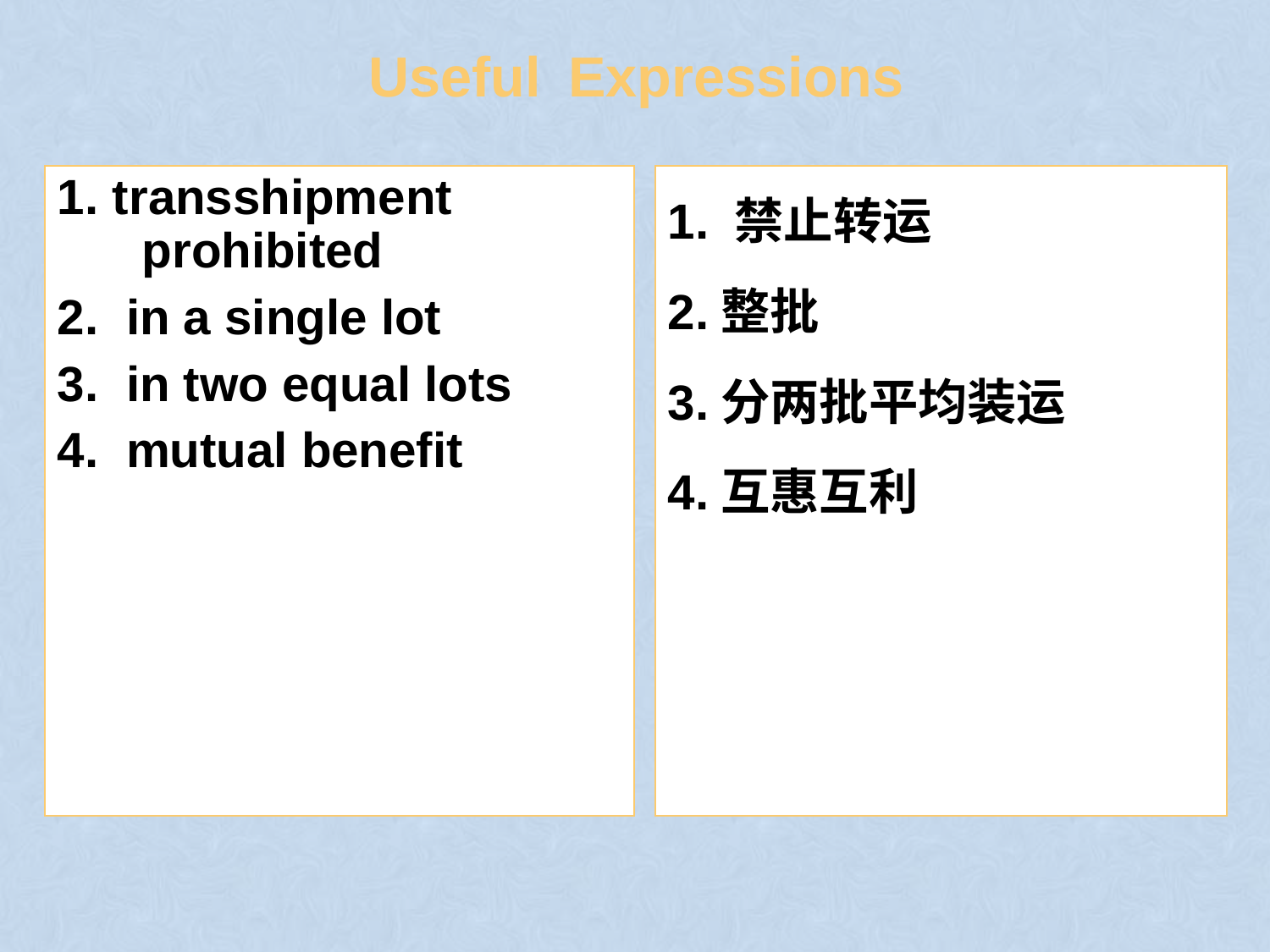

# Useful Expressions
1. transshipment prohibited
2.  in a single lot
3.  in two equal lots
4.  mutual benefit
1. 禁止转运
2.整批
3.分两批平均装运
4.互惠互利